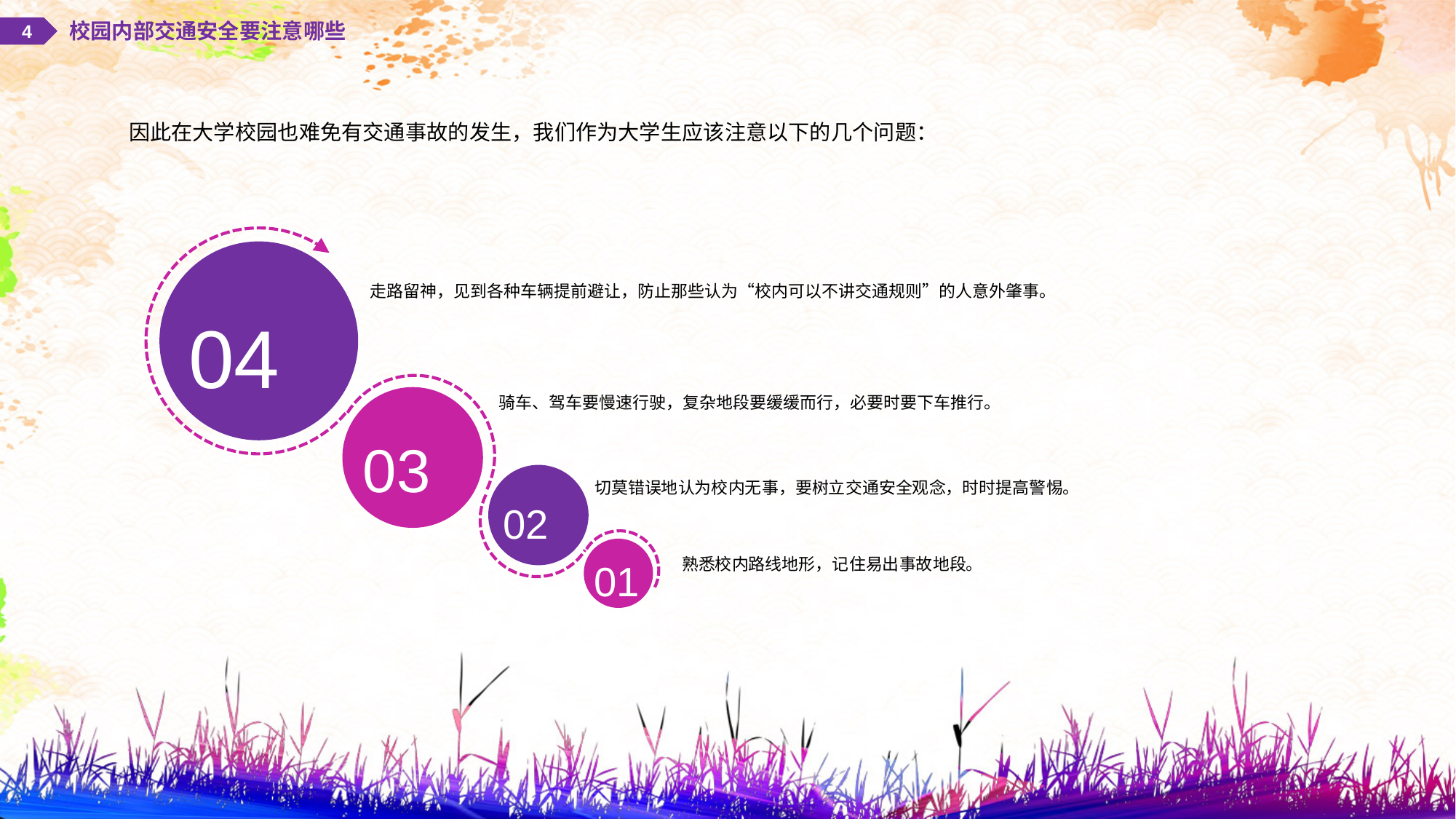

校园内部交通安全要注意哪些
4
因此在大学校园也难免有交通事故的发生，我们作为大学生应该注意以下的几个问题：

04
走路留神，见到各种车辆提前避让，防止那些认为“校内可以不讲交通规则”的人意外肇事。
03
骑车、驾车要慢速行驶，复杂地段要缓缓而行，必要时要下车推行。
02
切莫错误地认为校内无事，要树立交通安全观念，时时提高警惕。
01
熟悉校内路线地形，记住易出事故地段。